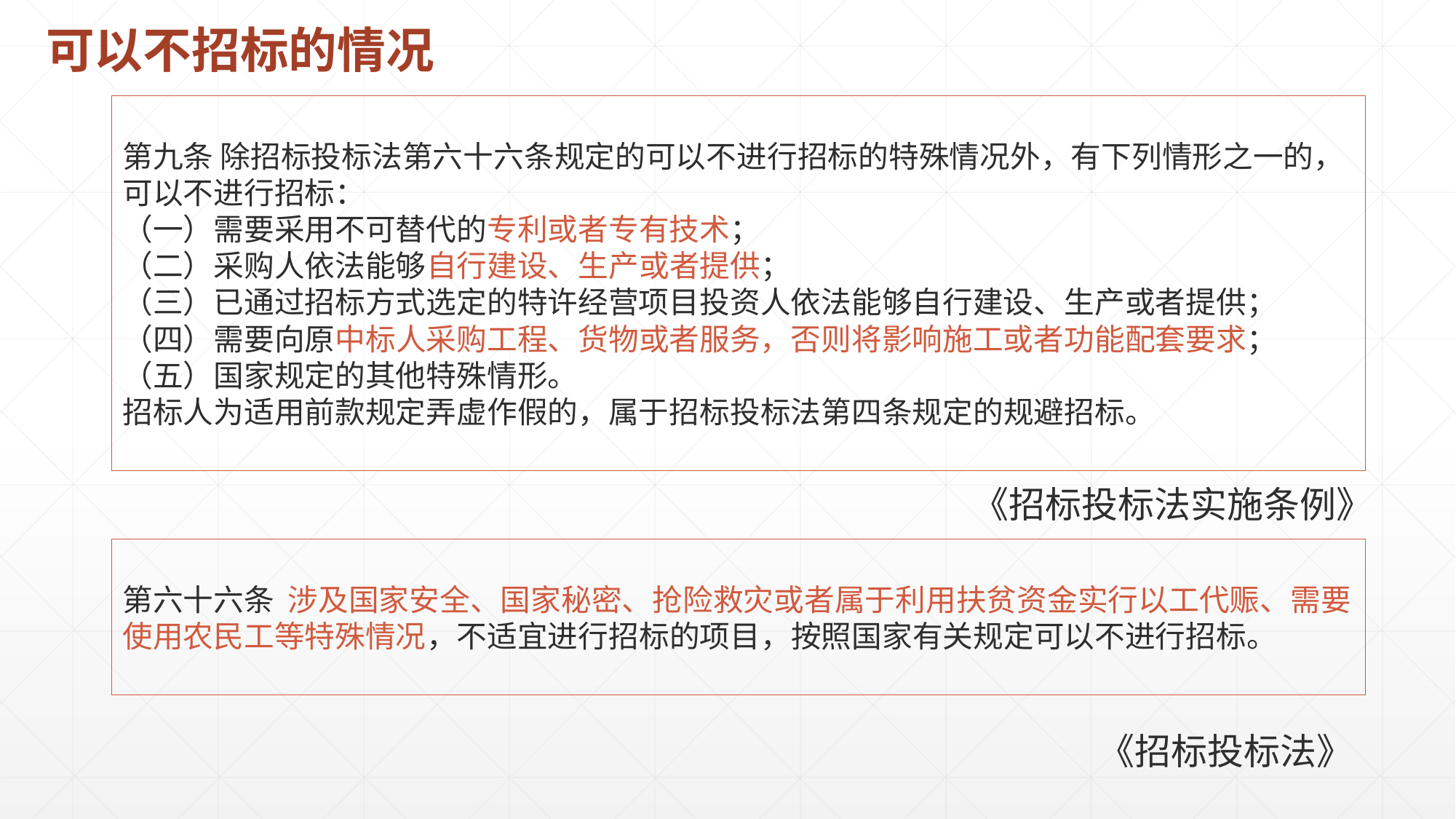

可以不招标的情况

第九条 除招标投标法第六十六条规定的可以不进行招标的特殊情况外，有下列情形之一的，可以不进行招标：
（一）需要采用不可替代的专利或者专有技术；
（二）采购人依法能够自行建设、生产或者提供；
（三）已通过招标方式选定的特许经营项目投资人依法能够自行建设、生产或者提供；
（四）需要向原中标人采购工程、货物或者服务，否则将影响施工或者功能配套要求；
（五）国家规定的其他特殊情形。
招标人为适用前款规定弄虚作假的，属于招标投标法第四条规定的规避招标。

《招标投标法实施条例》

第六十六条  涉及国家安全、国家秘密、抢险救灾或者属于利用扶贫资金实行以工代赈、需要使用农民工等特殊情况，不适宜进行招标的项目，按照国家有关规定可以不进行招标。

《招标投标法》